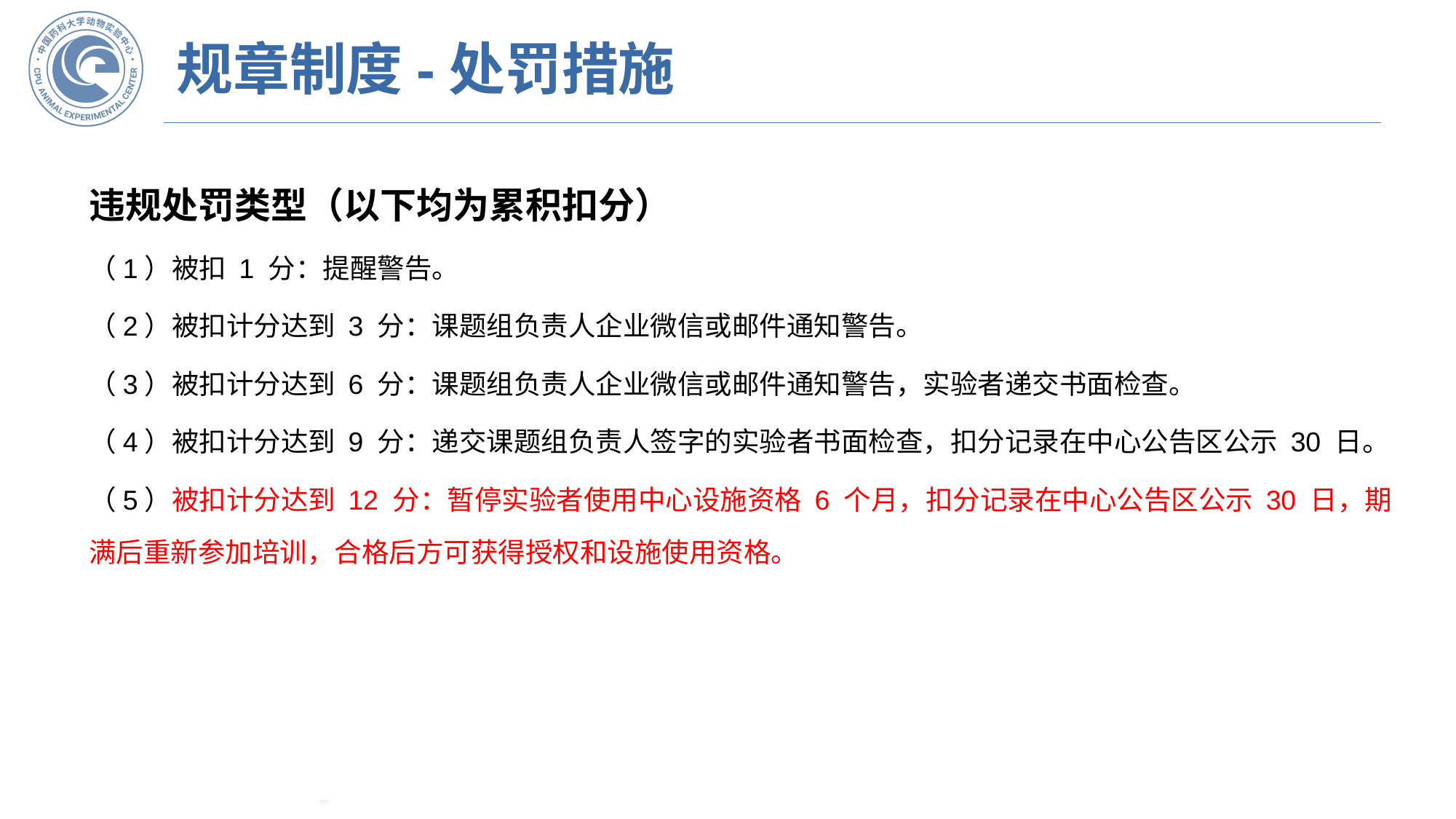

# 规章制度-处罚措施
违规处罚类型（以下均为累积扣分）
（1）被扣 1 分：提醒警告。
（2）被扣计分达到 3 分：课题组负责人企业微信或邮件通知警告。
（3）被扣计分达到 6 分：课题组负责人企业微信或邮件通知警告，实验者递交书面检查。
（4）被扣计分达到 9 分：递交课题组负责人签字的实验者书面检查，扣分记录在中心公告区公示 30 日。
（5）被扣计分达到 12 分：暂停实验者使用中心设施资格 6 个月，扣分记录在中心公告区公示 30 日，期满后重新参加培训，合格后方可获得授权和设施使用资格。